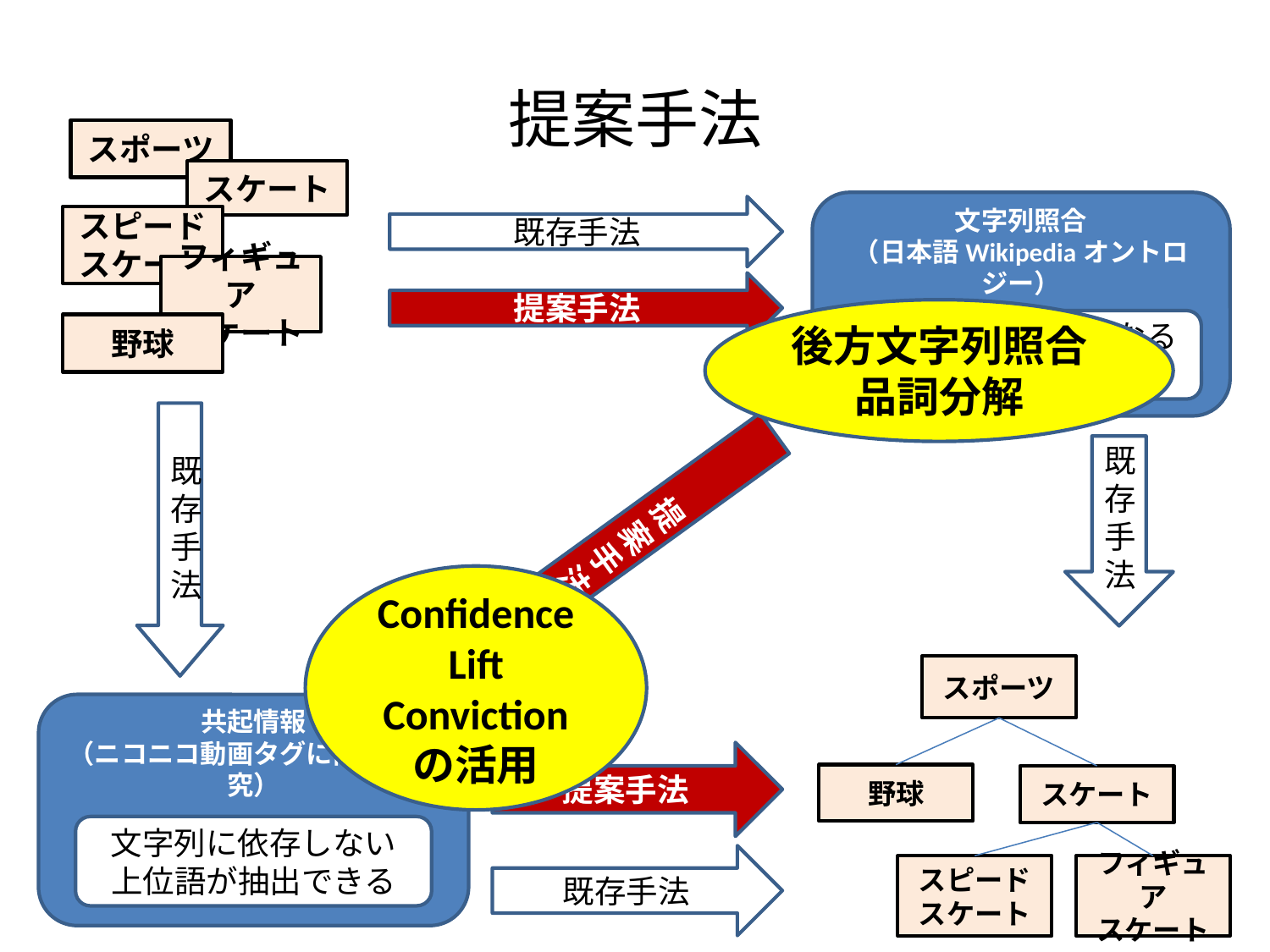

# 提案手法
スポーツ
スケート
文字列照合
（日本語Wikipediaオントロジー）

既存手法
スピード
スケート
フィギュア
スケート
提案手法
後方文字列照合
品詞分解
正確なis-a関係となる
上位語が抽出できる
野球
提案手法
既存手法
既存手法
Confidence
Lift
Conviction
の活用
スポーツ
共起情報
（ニコニコ動画タグに関する研究）

提案手法
野球
スケート
文字列に依存しない
上位語が抽出できる
既存手法
スピード
スケート
フィギュア
スケート